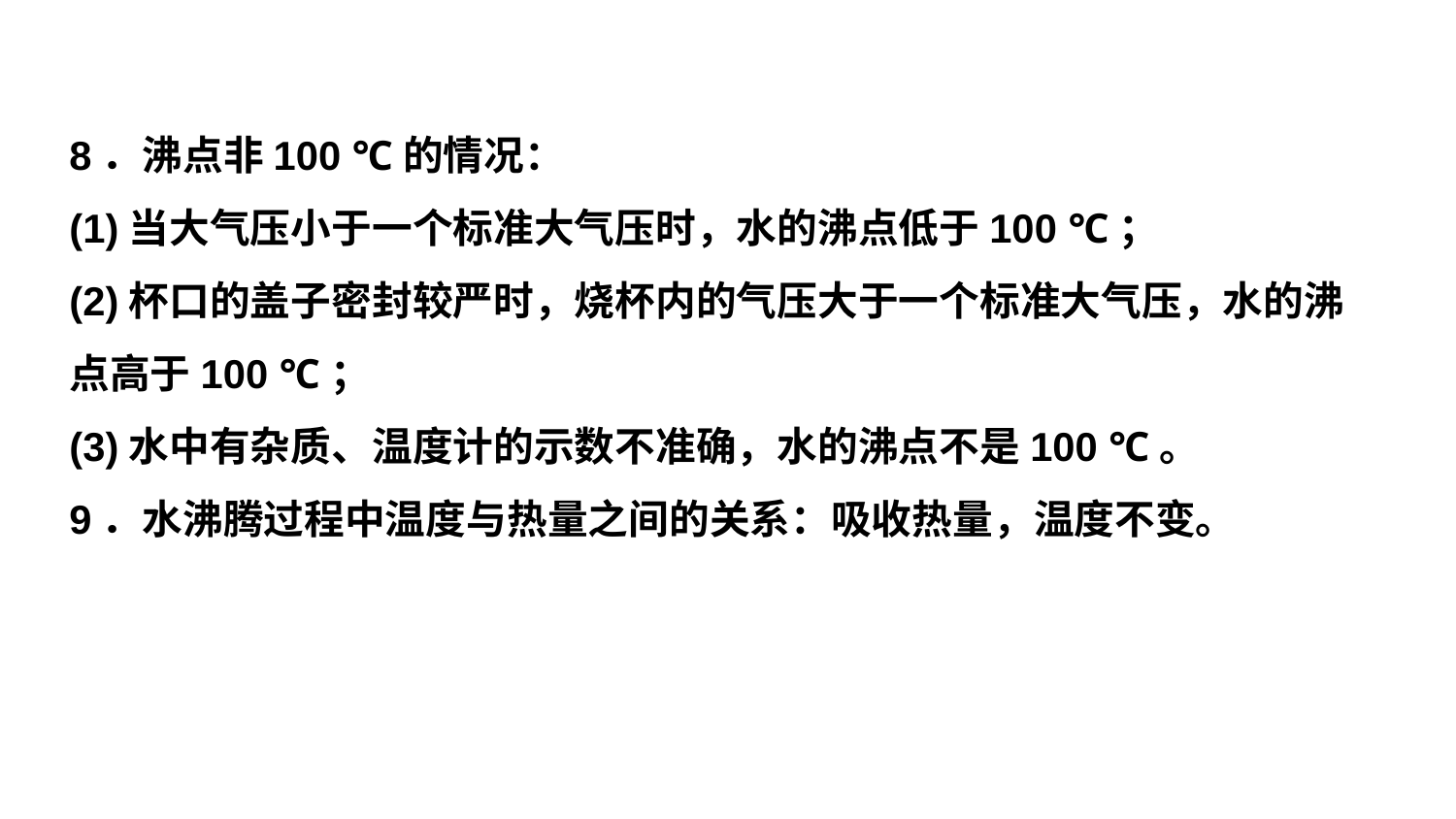

8．沸点非100 ℃的情况：
(1)当大气压小于一个标准大气压时，水的沸点低于100 ℃；
(2)杯口的盖子密封较严时，烧杯内的气压大于一个标准大气压，水的沸点高于100 ℃；
(3)水中有杂质、温度计的示数不准确，水的沸点不是100 ℃。
9．水沸腾过程中温度与热量之间的关系：吸收热量，温度不变。